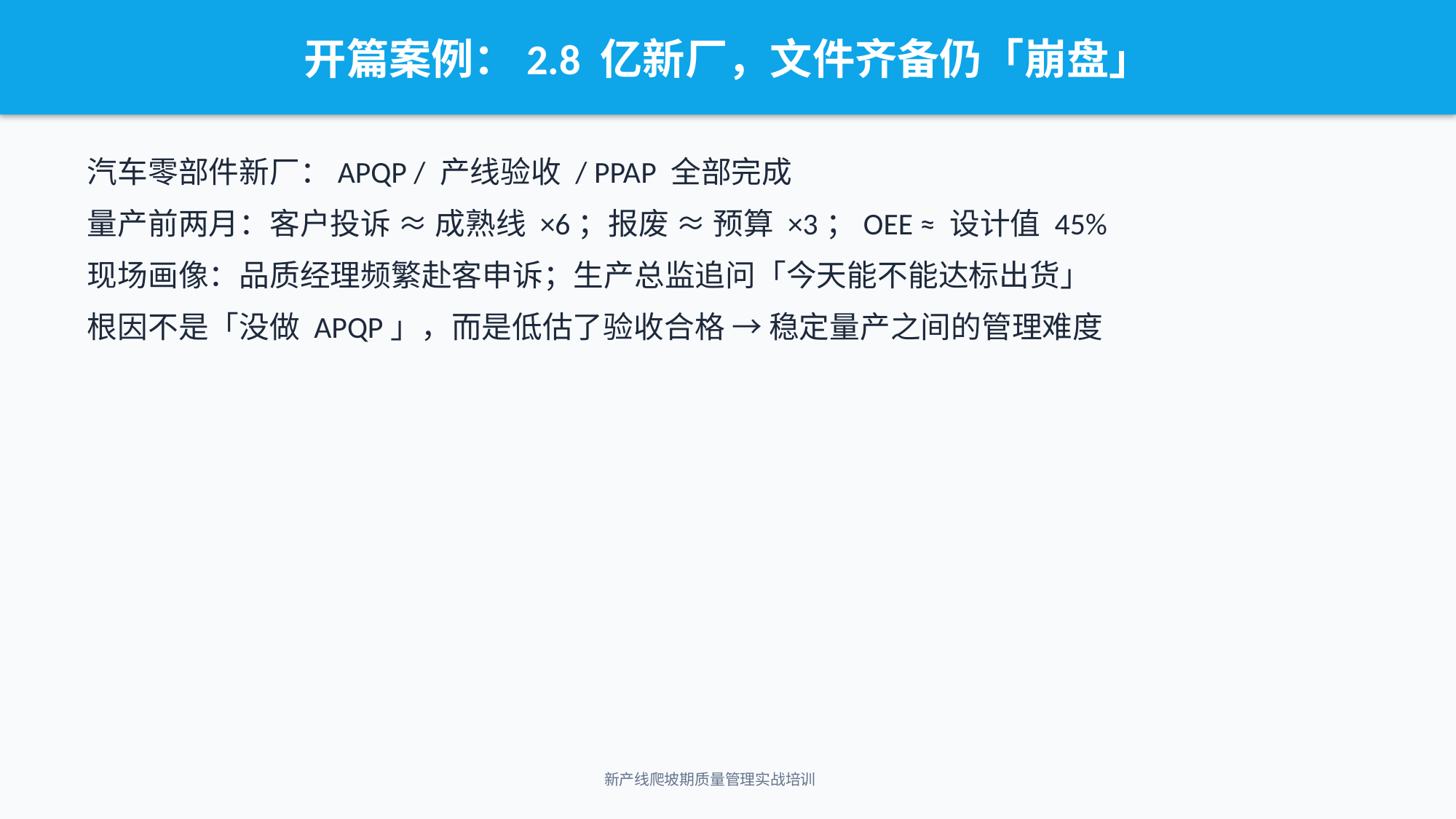

开篇案例：2.8 亿新厂，文件齐备仍「崩盘」
汽车零部件新厂：APQP / 产线验收 / PPAP 全部完成
量产前两月：客户投诉 ≈ 成熟线 ×6；报废 ≈ 预算 ×3；OEE ≈ 设计值 45%
现场画像：品质经理频繁赴客申诉；生产总监追问「今天能不能达标出货」
根因不是「没做 APQP」，而是低估了验收合格 → 稳定量产之间的管理难度
新产线爬坡期质量管理实战培训